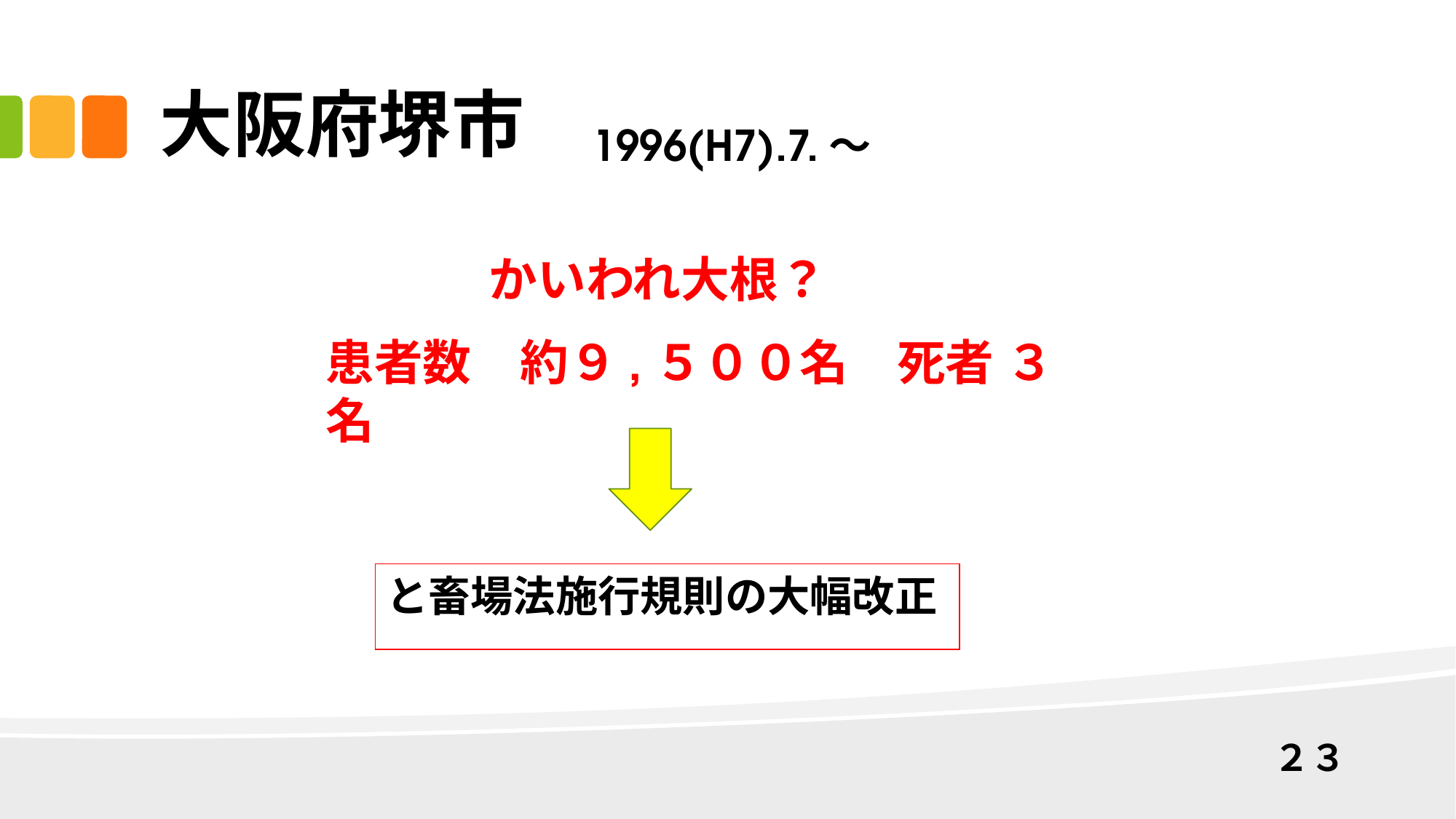

# 大阪府堺市
1996(H7).7.～
かいわれ大根？
患者数　約９,５００名　死者 ３名

と畜場法施行規則の大幅改正
２３